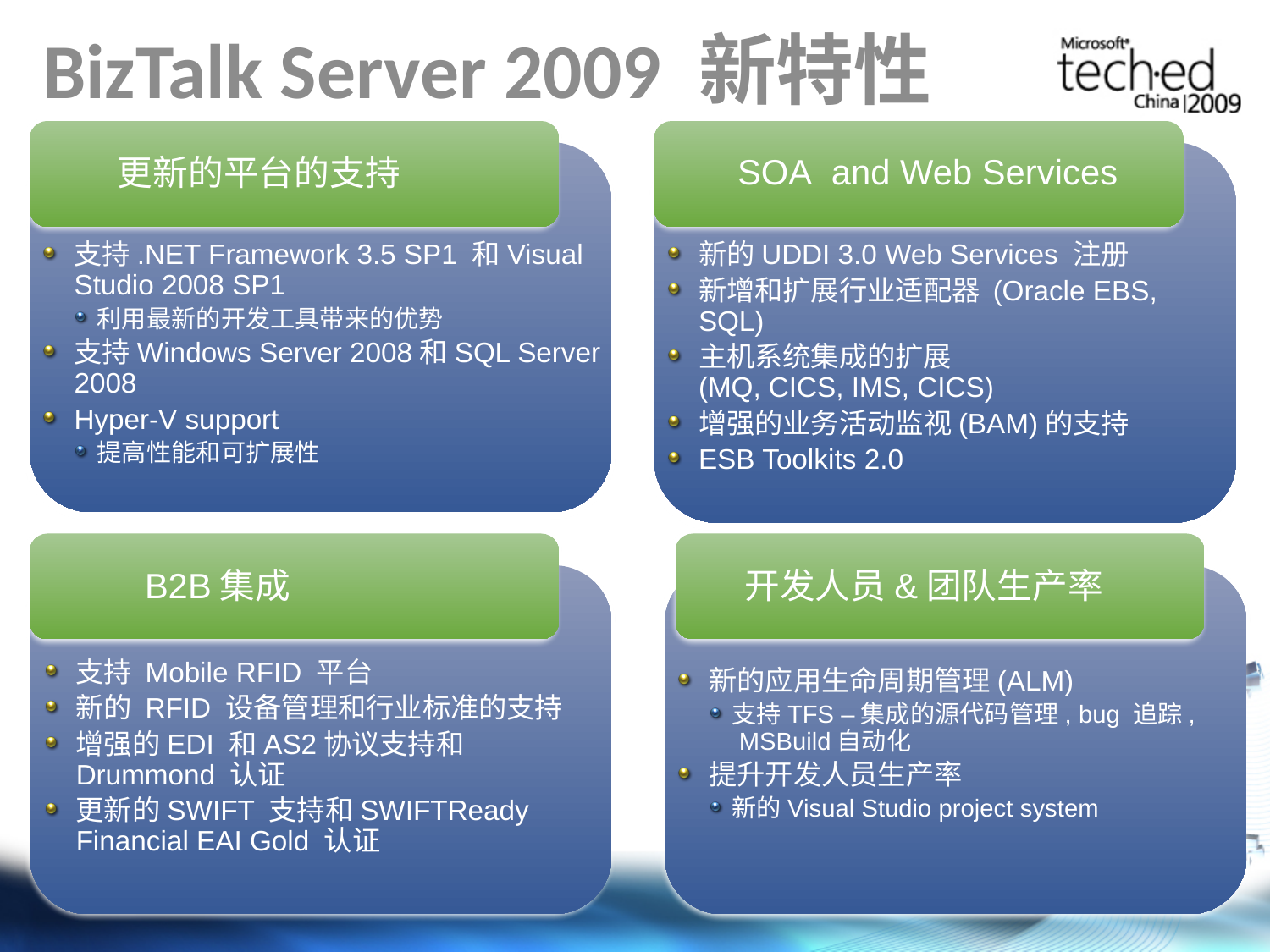

# BizTalk Server 2009 新特性

SOA  and Web Services
更新的平台的支持
支持.NET Framework 3.5 SP1 和Visual Studio 2008 SP1
利用最新的开发工具带来的优势
支持Windows Server 2008和SQL Server 2008
Hyper-V support
提高性能和可扩展性

新的UDDI 3.0 Web Services 注册
新增和扩展行业适配器 (Oracle EBS, SQL)
主机系统集成的扩展
(MQ, CICS, IMS, CICS)
增强的业务活动监视(BAM)的支持
ESB Toolkits 2.0

B2B集成

开发人员&团队生产率
支持 Mobile RFID 平台
新的 RFID 设备管理和行业标准的支持
增强的EDI 和AS2协议支持和Drummond 认证
更新的SWIFT 支持和SWIFTReady Financial EAI Gold 认证
新的应用生命周期管理(ALM)
支持TFS –集成的源代码管理, bug 追踪, MSBuild自动化
提升开发人员生产率
新的Visual Studio project system